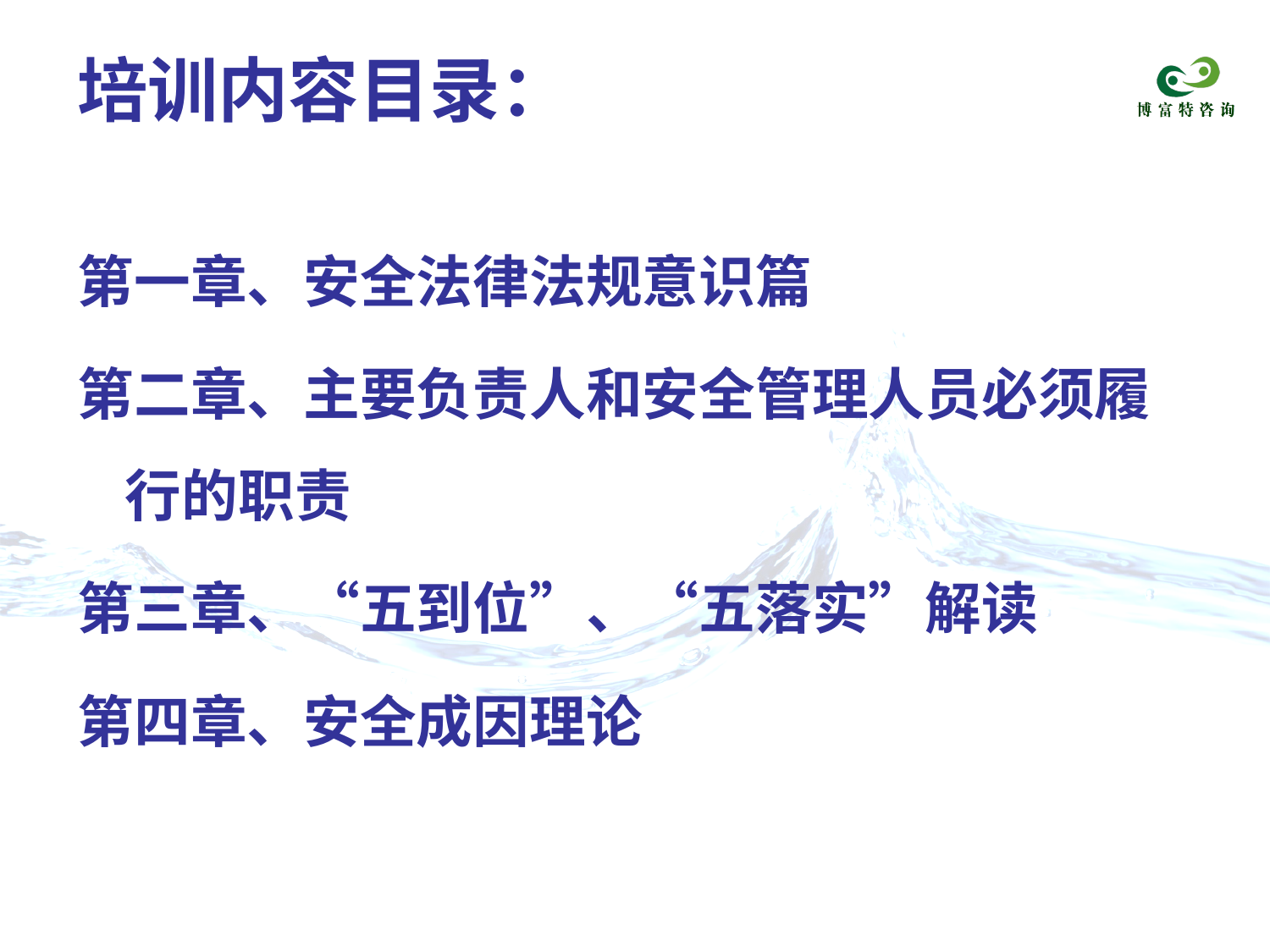

培训内容目录：
第一章、安全法律法规意识篇
第二章、主要负责人和安全管理人员必须履行的职责
第三章、“五到位”、“五落实”解读
第四章、安全成因理论